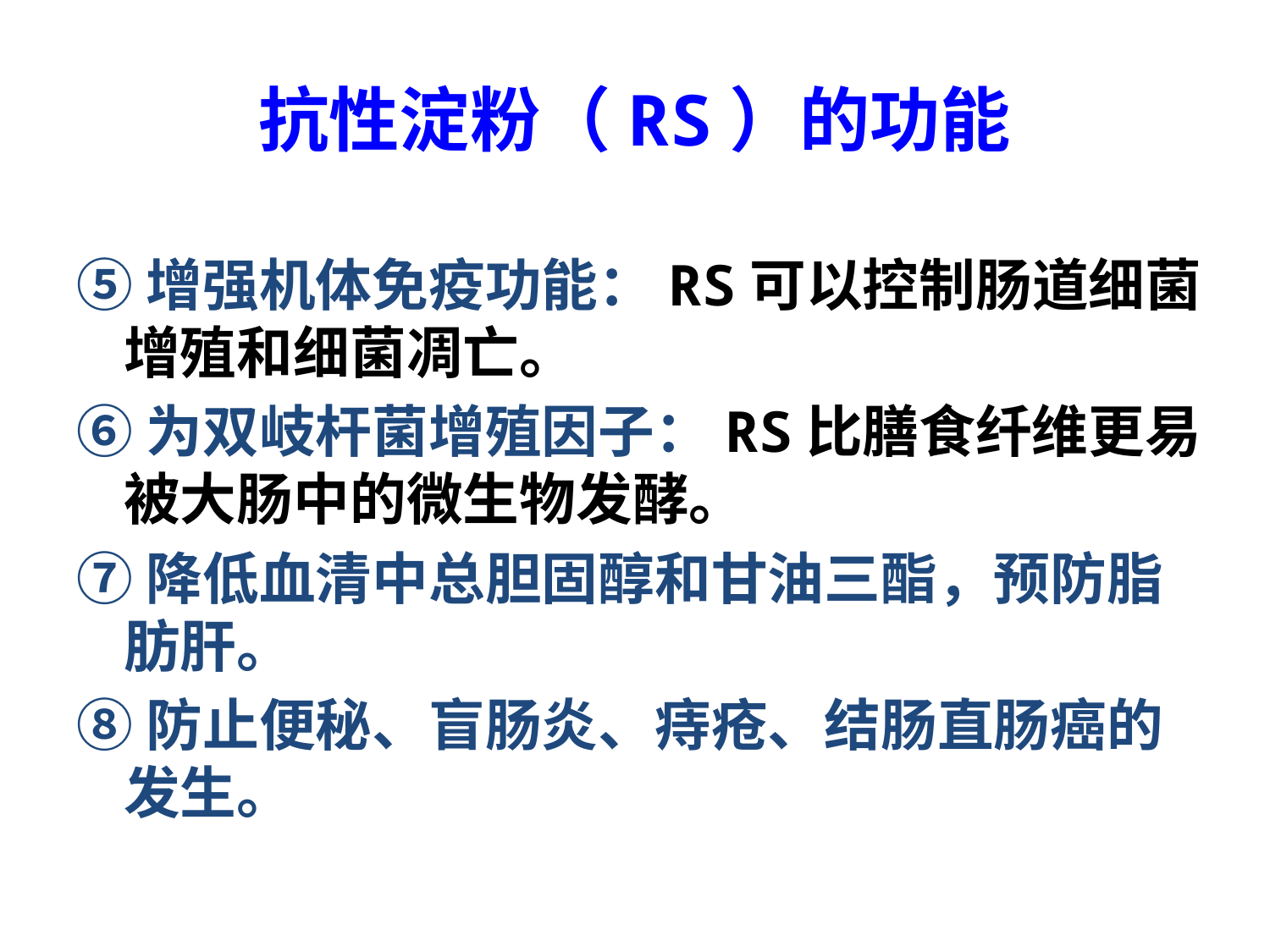

# 抗性淀粉（RS）的功能
⑤增强机体免疫功能：RS可以控制肠道细菌增殖和细菌凋亡。
⑥为双岐杆菌增殖因子：RS比膳食纤维更易被大肠中的微生物发酵。
⑦降低血清中总胆固醇和甘油三酯，预防脂肪肝。
⑧防止便秘、盲肠炎、痔疮、结肠直肠癌的发生。